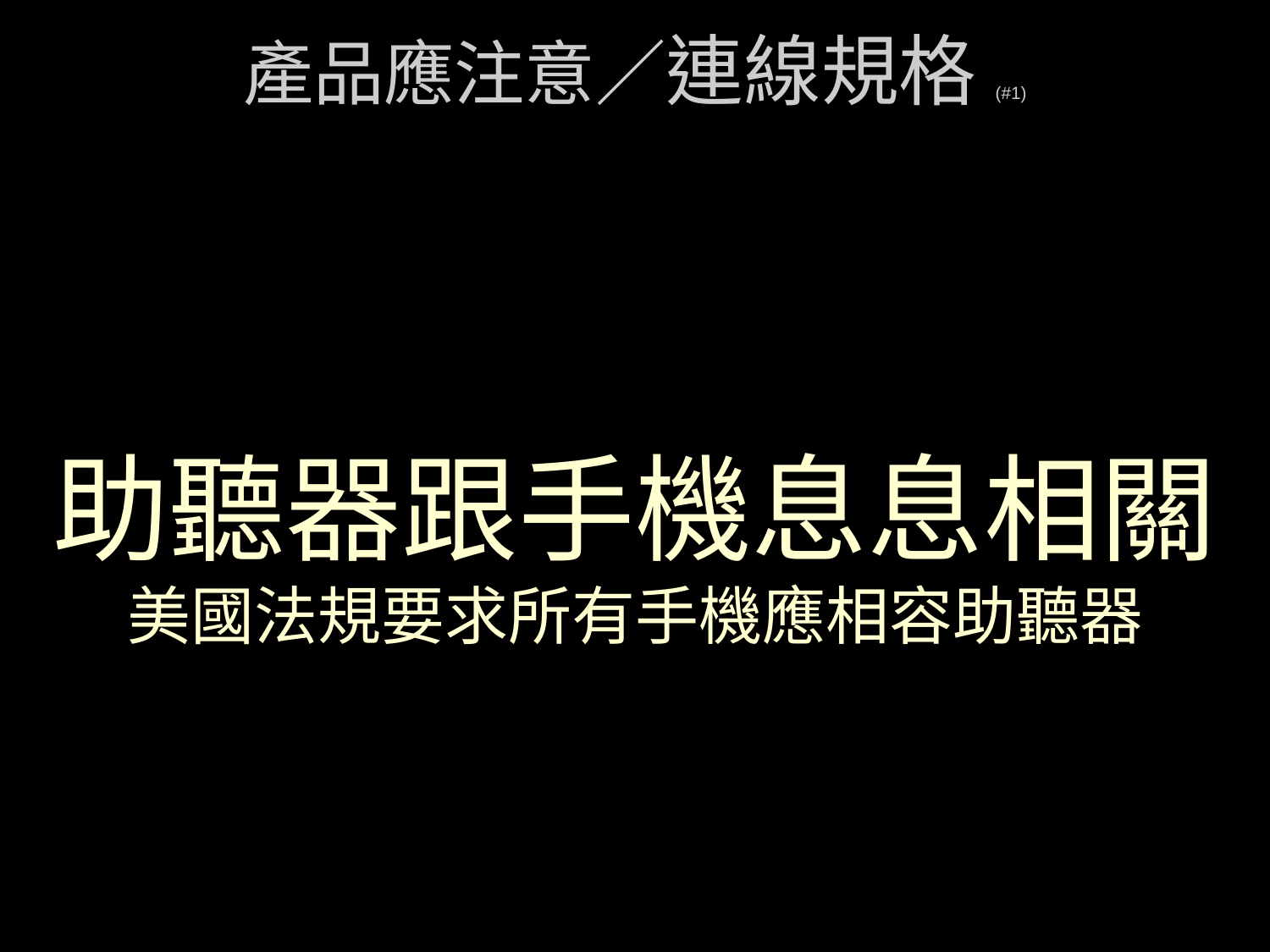

# 產品應注意／連線規格(#1)
助聽器跟手機息息相關
美國法規要求所有手機應相容助聽器